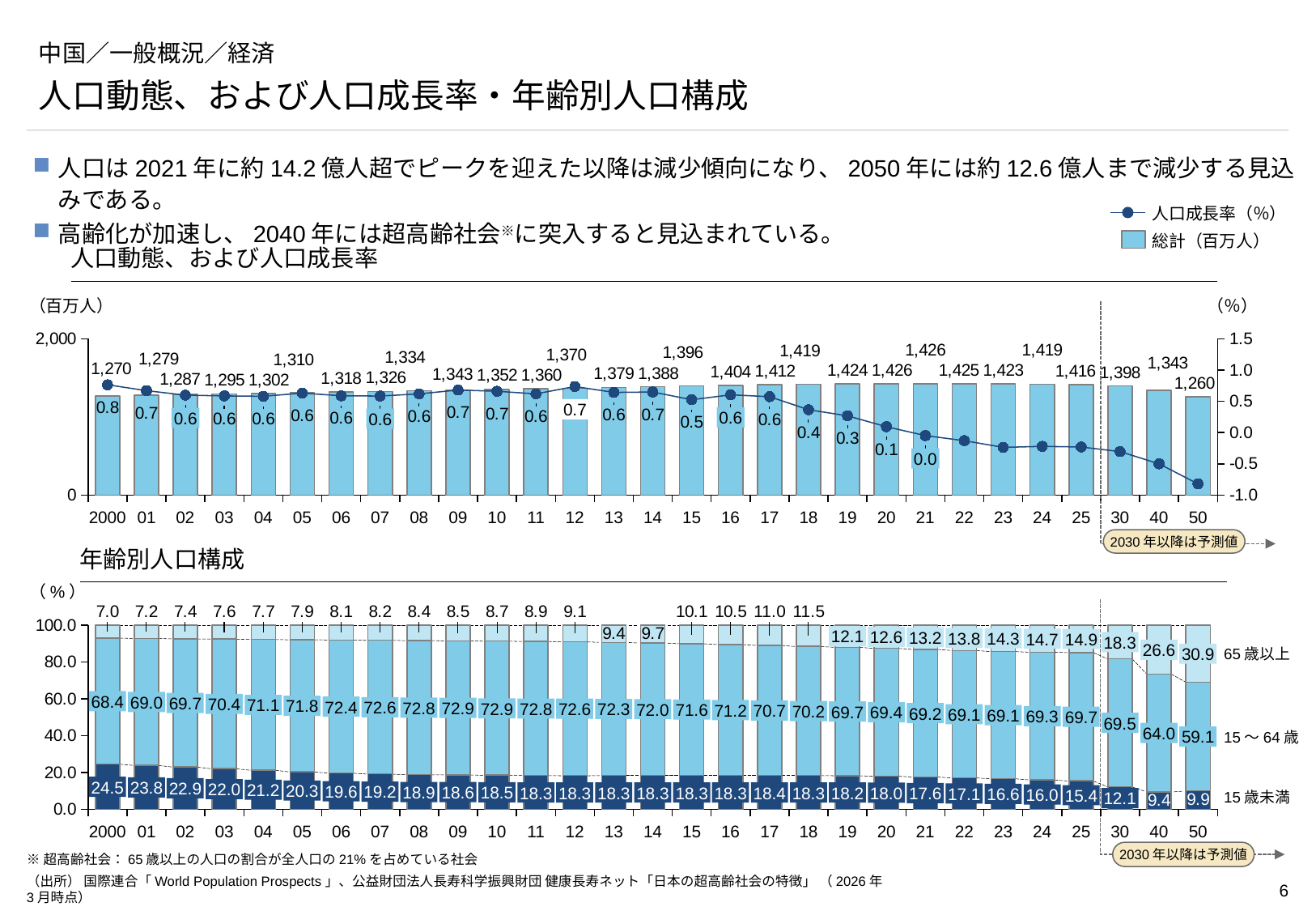

# 中国／一般概況／経済
人口動態、および人口成長率・年齢別人口構成
人口は2021年に約14.2億人超でピークを迎えた以降は減少傾向になり、2050年には約12.6億人まで減少する見込みである。
高齢化が加速し、2040年には超高齢社会※に突入すると見込まれている。
人口成長率（％）

総計（百万人）

人口動態、および人口成長率
（百万人）
（％）

2030年以降は予測値

### Chart

| Category |  |  |
|---|---|---|
0.7
0.6
0.6
0.6
0.0
2000
01
02
03
04
05
06
07
08
09
10
11
12
13
14
15
16
17
18
19
20
21
22
23
24
25
30
40
50
年齢別人口構成
（%）

### Chart

| Category |  |  |  |
|---|---|---|---|
2030年以降は予測値
12.1
12.6
13.2
13.8
14.3
14.7
14.9
18.3
26.6
30.9
65歳以上
68.4
69.0
69.7
70.4
71.1
71.8
72.4
72.6
72.8
72.9
72.9
72.8
72.6
72.3
72.0
71.6
71.2
70.7
70.2
69.7
69.4
69.2
69.1
69.1
69.3
69.7
69.5
64.0
59.1
15～64歳
24.5
23.8
22.9
22.0
21.2
20.3
19.6
19.2
18.9
18.6
18.5
18.3
18.3
18.3
18.3
18.3
18.3
18.4
18.3
18.2
18.0
17.6
17.1
16.6
16.0
15.4
15歳未満
12.1
2000
01
02
03
04
05
06
07
08
09
10
11
12
13
14
15
16
17
18
19
20
21
22
23
24
25
30
40
50
※超高齢社会：65歳以上の人口の割合が全人口の21%を占めている社会
（出所） 国際連合「World Population Prospects」、公益財団法人長寿科学振興財団 健康長寿ネット「日本の超高齢社会の特徴」 （2026年3月時点）